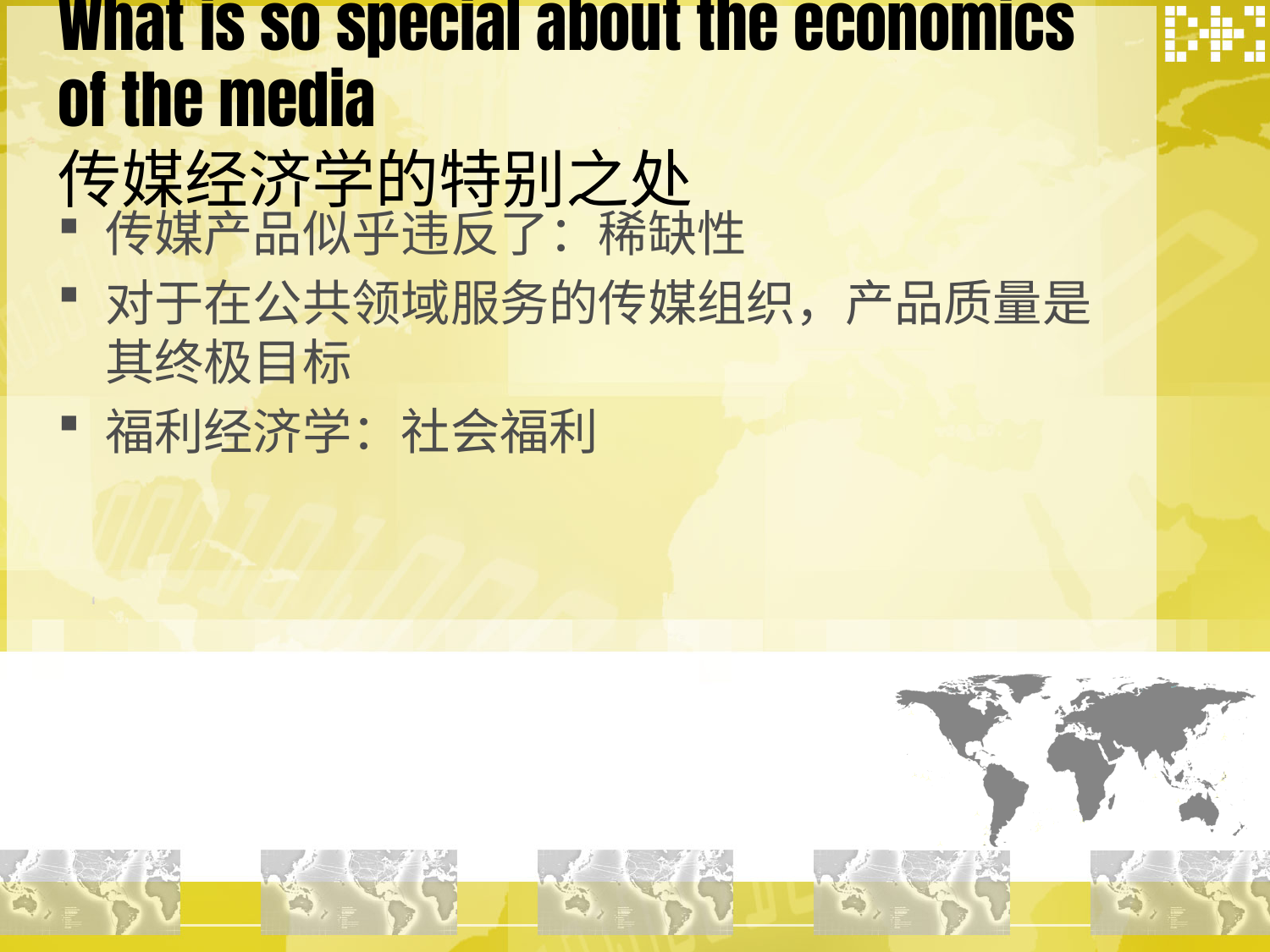

# What is so special about the economics of the media 传媒经济学的特别之处
传媒产品似乎违反了：稀缺性
对于在公共领域服务的传媒组织，产品质量是其终极目标
福利经济学：社会福利